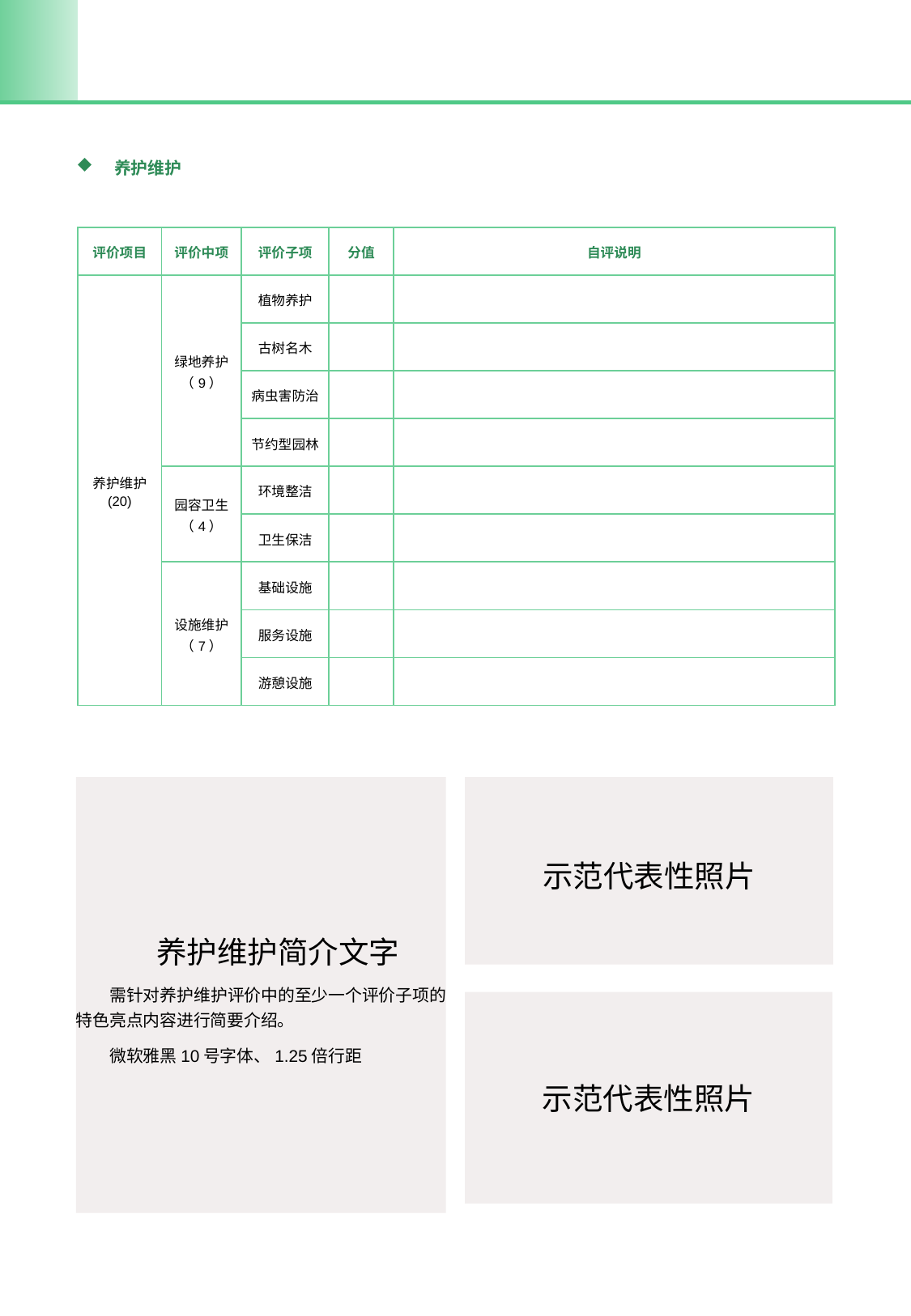

养护维护
| 评价项目 | 评价中项 | 评价子项 | 分值 | 自评说明 |
| --- | --- | --- | --- | --- |
| 养护维护 (20) | 绿地养护（9） | 植物养护 |  |  |
|  |  | 古树名木 |  |  |
|  |  | 病虫害防治 |  |  |
|  |  | 节约型园林 |  |  |
|  | 园容卫生（4） | 环境整洁 |  |  |
|  |  | 卫生保洁 |  |  |
|  | 设施维护（7） | 基础设施 |  |  |
|  |  | 服务设施 |  |  |
|  |  | 游憩设施 |  |  |
示范代表性照片
养护维护简介文字
需针对养护维护评价中的至少一个评价子项的特色亮点内容进行简要介绍。
微软雅黑10号字体、1.25倍行距
示范代表性照片